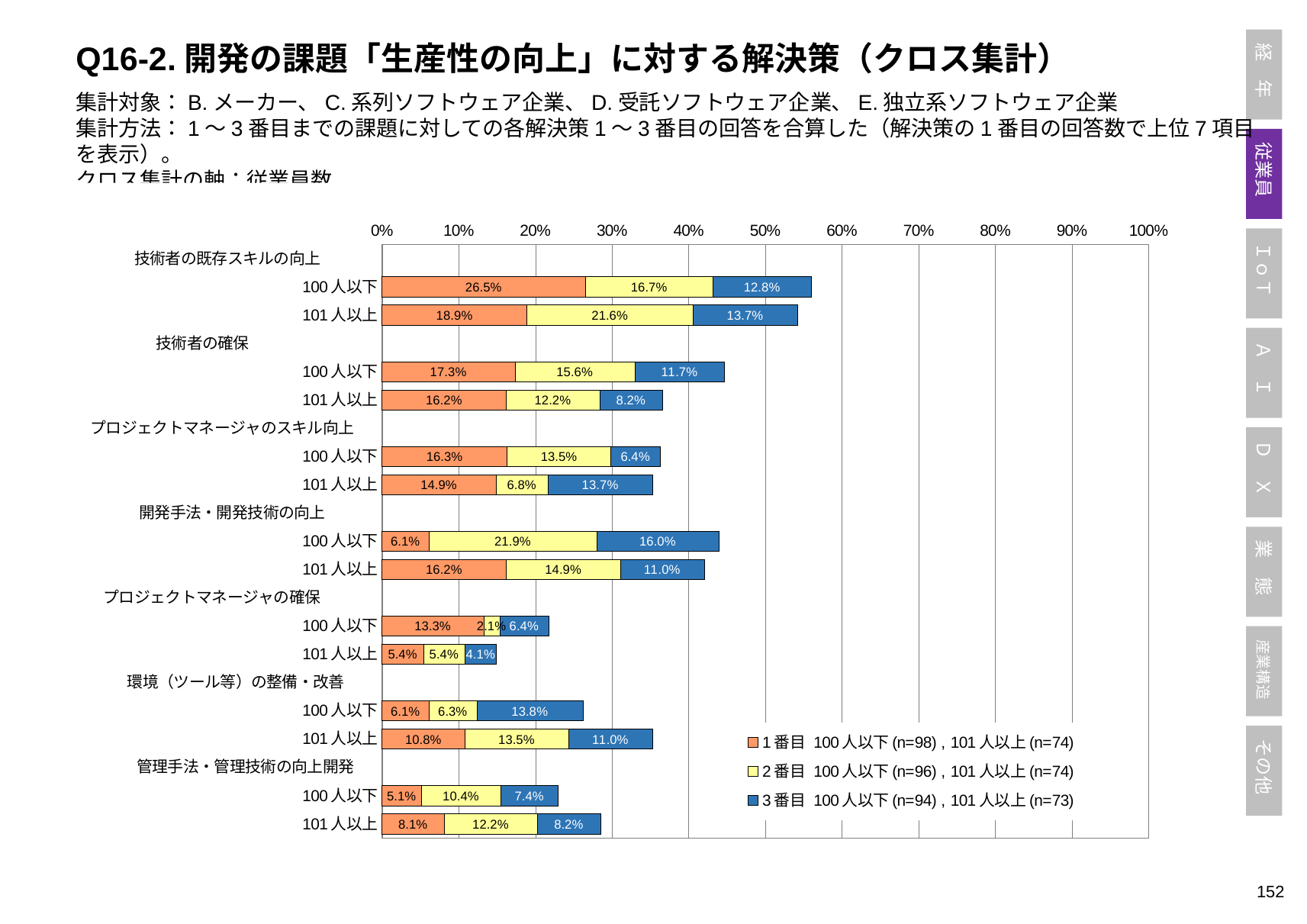

Q16-2.開発の課題「生産性の向上」に対する解決策（クロス集計）
集計対象：B.メーカー、C.系列ソフトウェア企業、D.受託ソフトウェア企業、E.独立系ソフトウェア企業
集計方法：1～3番目までの課題に対しての各解決策1～3番目の回答を合算した（解決策の1番目の回答数で上位7項目を表示）。
クロス集計の軸：従業員数

### Chart

| Category | 1番目 100人以下(n=98) , 101人以上(n=74) | 2番目 100人以下(n=96) , 101人以上(n=74) | 3番目 100人以下(n=94) , 101人以上(n=73) |
|---|---|---|---|
| 技術者の既存スキルの向上             | None | None | None |
| 100人以下 | 0.2653061224489796 | 0.16666666666666666 | 0.1276595744680851 |
| 101人以上 | 0.1891891891891892 | 0.21621621621621623 | 0.136986301369863 |
| 技術者の確保                            | None | None | None |
| 100人以下 | 0.17346938775510204 | 0.15625 | 0.11702127659574468 |
| 101人以上 | 0.16216216216216217 | 0.12162162162162163 | 0.0821917808219178 |
| プロジェクトマネージャのスキル向上      | None | None | None |
| 100人以下 | 0.16326530612244897 | 0.13541666666666666 | 0.06382978723404255 |
| 101人以上 | 0.14864864864864866 | 0.06756756756756757 | 0.136986301369863 |
| 開発手法・開発技術の向上            | None | None | None |
| 100人以下 | 0.061224489795918366 | 0.21875 | 0.1595744680851064 |
| 101人以上 | 0.16216216216216217 | 0.14864864864864866 | 0.1095890410958904 |
| プロジェクトマネージャの確保             | None | None | None |
| 100人以下 | 0.1326530612244898 | 0.020833333333333332 | 0.06382978723404255 |
| 101人以上 | 0.05405405405405406 | 0.05405405405405406 | 0.0410958904109589 |
| 環境（ツール等）の整備・改善        | None | None | None |
| 100人以下 | 0.061224489795918366 | 0.0625 | 0.13829787234042554 |
| 101人以上 | 0.10810810810810811 | 0.13513513513513514 | 0.1095890410958904 |
| 管理手法・管理技術の向上開発      | None | None | None |
| 100人以下 | 0.05102040816326531 | 0.10416666666666667 | 0.07446808510638298 |
| 101人以上 | 0.08108108108108109 | 0.12162162162162163 | 0.0821917808219178 |
152